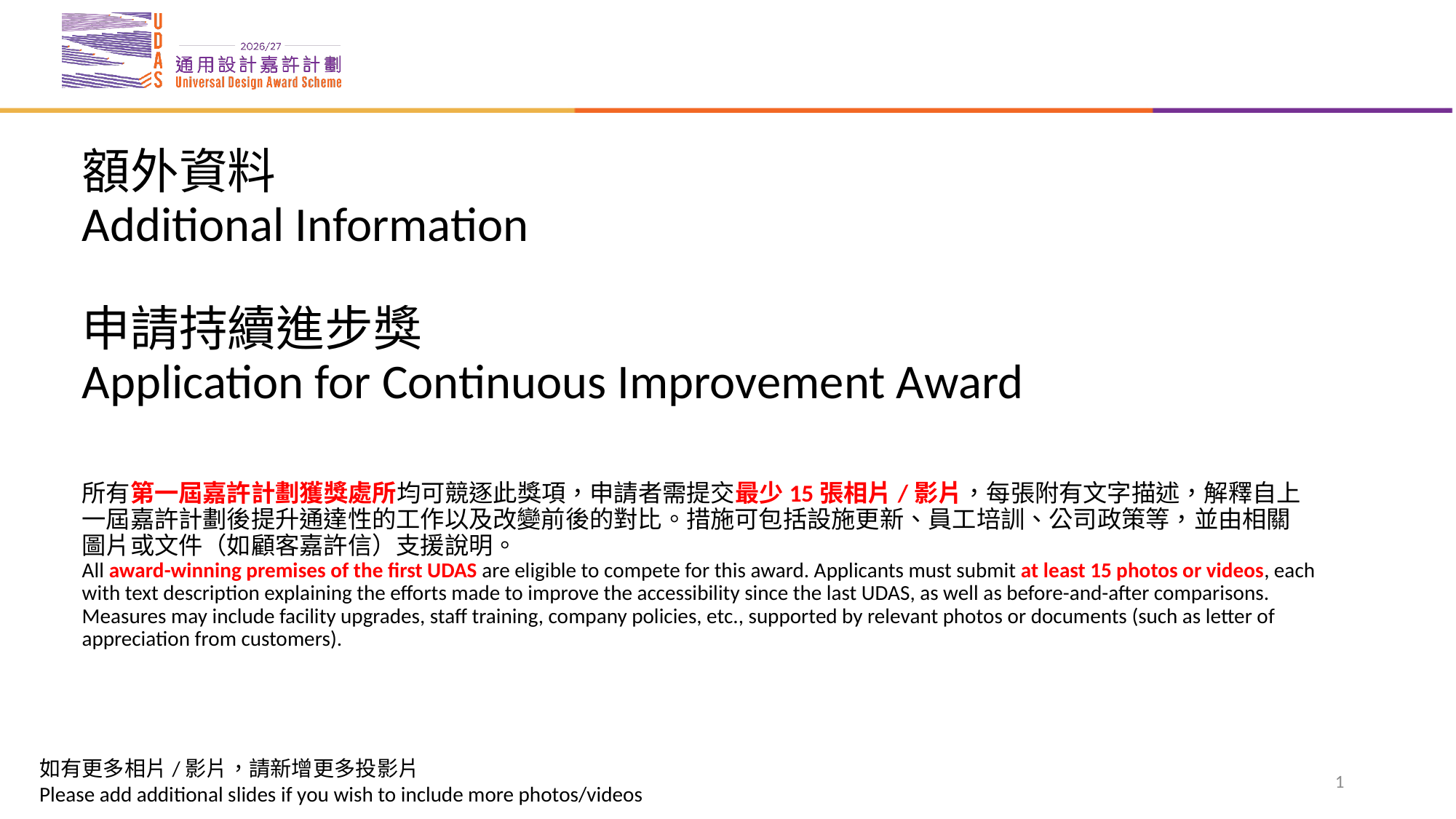

# 額外資料 Additional Information 申請持續進步獎 Application for Continuous Improvement Award 所有第一屆嘉許計劃獲獎處所均可競逐此獎項，申請者需提交最少15張相片/影片，每張附有文字描述，解釋自上一屆嘉許計劃後提升通達性的工作以及改變前後的對比。措施可包括設施更新、員工培訓、公司政策等，並由相關圖片或文件（如顧客嘉許信）支援說明。 All award-winning premises of the first UDAS are eligible to compete for this award. Applicants must submit at least 15 photos or videos, each with text description explaining the efforts made to improve the accessibility since the last UDAS, as well as before-and-after comparisons. Measures may include facility upgrades, staff training, company policies, etc., supported by relevant photos or documents (such as letter of appreciation from customers).
1